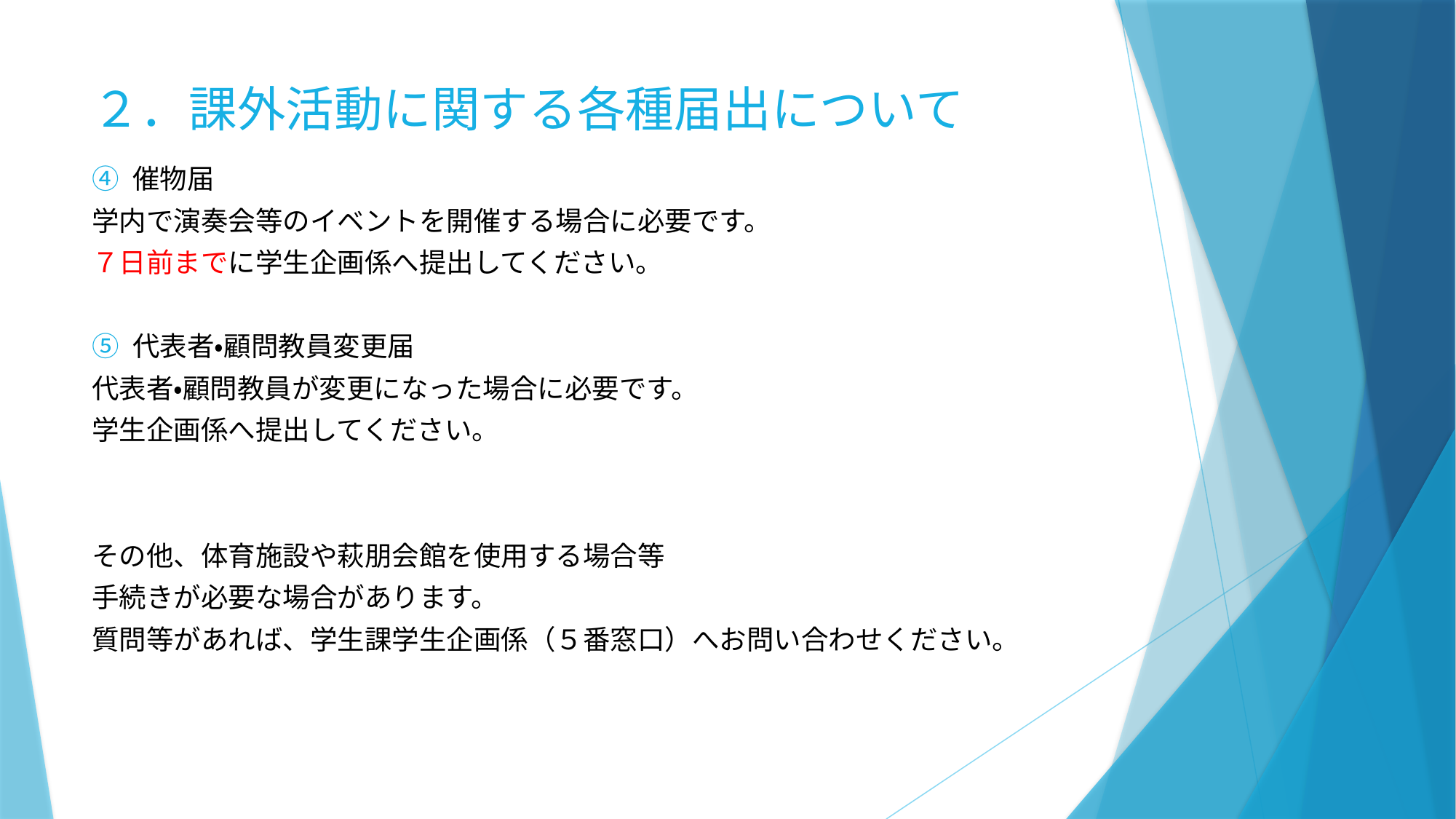

# ２．課外活動に関する各種届出について
催物届
学内で演奏会等のイベントを開催する場合に必要です。
７日前までに学生企画係へ提出してください。

代表者・顧問教員変更届
代表者・顧問教員が変更になった場合に必要です。
学生企画係へ提出してください。

その他、体育施設や萩朋会館を使用する場合等
手続きが必要な場合があります。
質問等があれば、学生課学生企画係（５番窓口）へお問い合わせください。